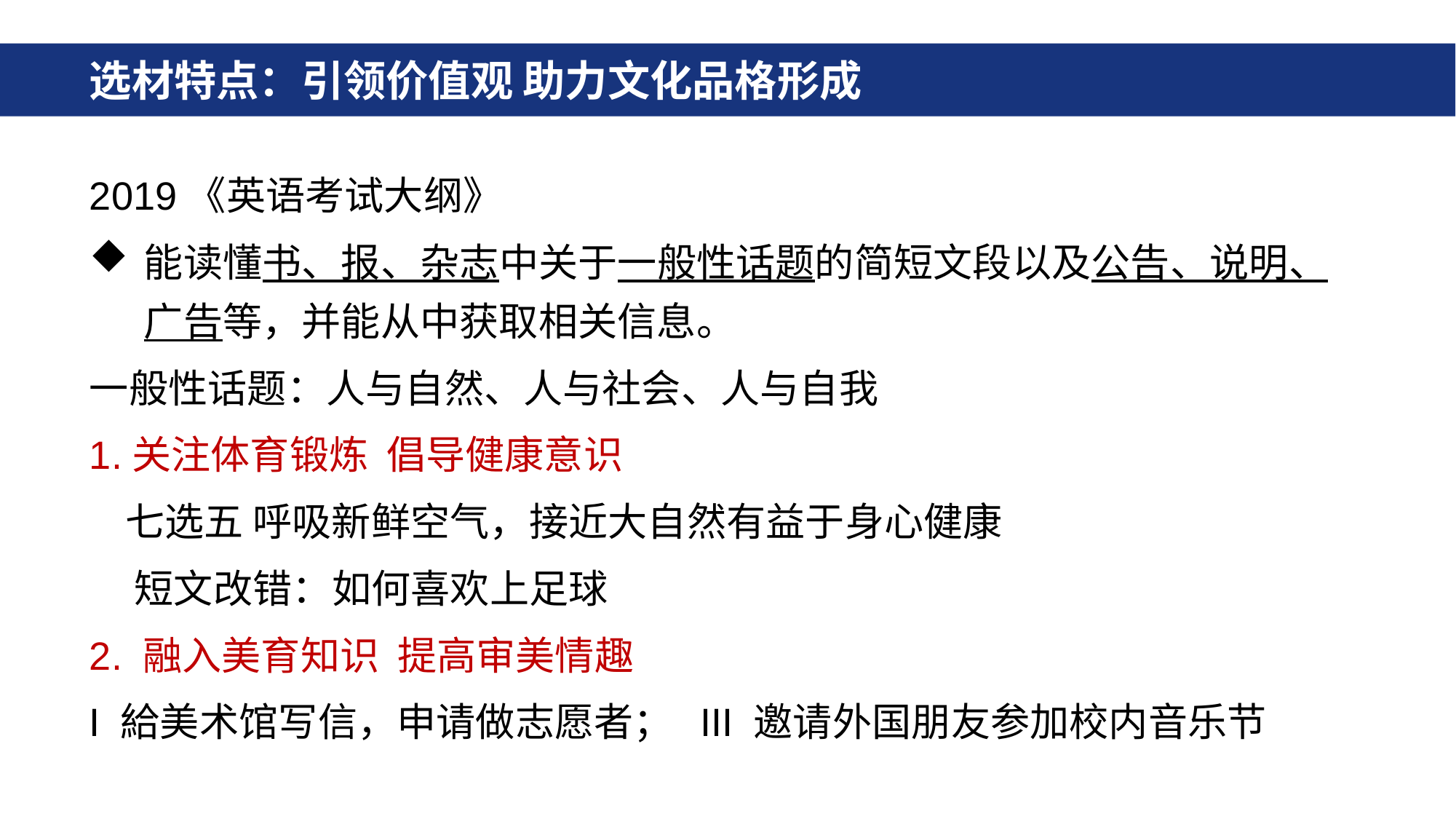

# 选材特点：引领价值观 助力文化品格形成
2019《英语考试大纲》
能读懂书、报、杂志中关于一般性话题的简短文段以及公告、说明、广告等，并能从中获取相关信息。
一般性话题：人与自然、人与社会、人与自我
1.关注体育锻炼  倡导健康意识
   七选五 呼吸新鲜空气，接近大自然有益于身心健康
    短文改错：如何喜欢上足球
2. 融入美育知识  提高审美情趣
I 給美术馆写信，申请做志愿者；  III 邀请外国朋友参加校内音乐节